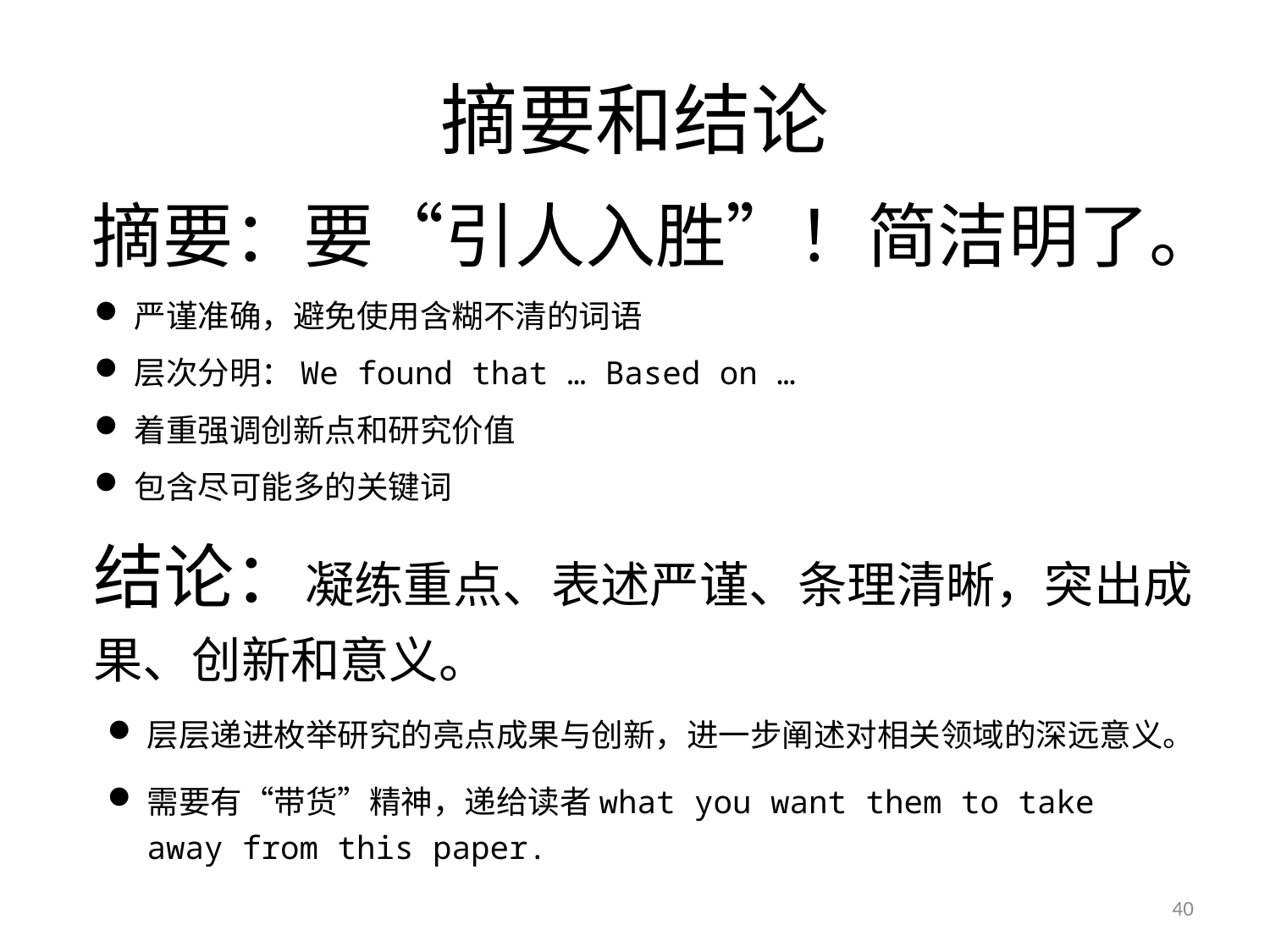

# 摘要和结论
摘要：要“引人入胜”！简洁明了。
严谨准确，避免使用含糊不清的词语
层次分明：We found that … Based on …
着重强调创新点和研究价值
包含尽可能多的关键词
结论：凝练重点、表述严谨、条理清晰，突出成果、创新和意义。
层层递进枚举研究的亮点成果与创新，进一步阐述对相关领域的深远意义。
需要有“带货”精神，递给读者what you want them to take away from this paper.
40